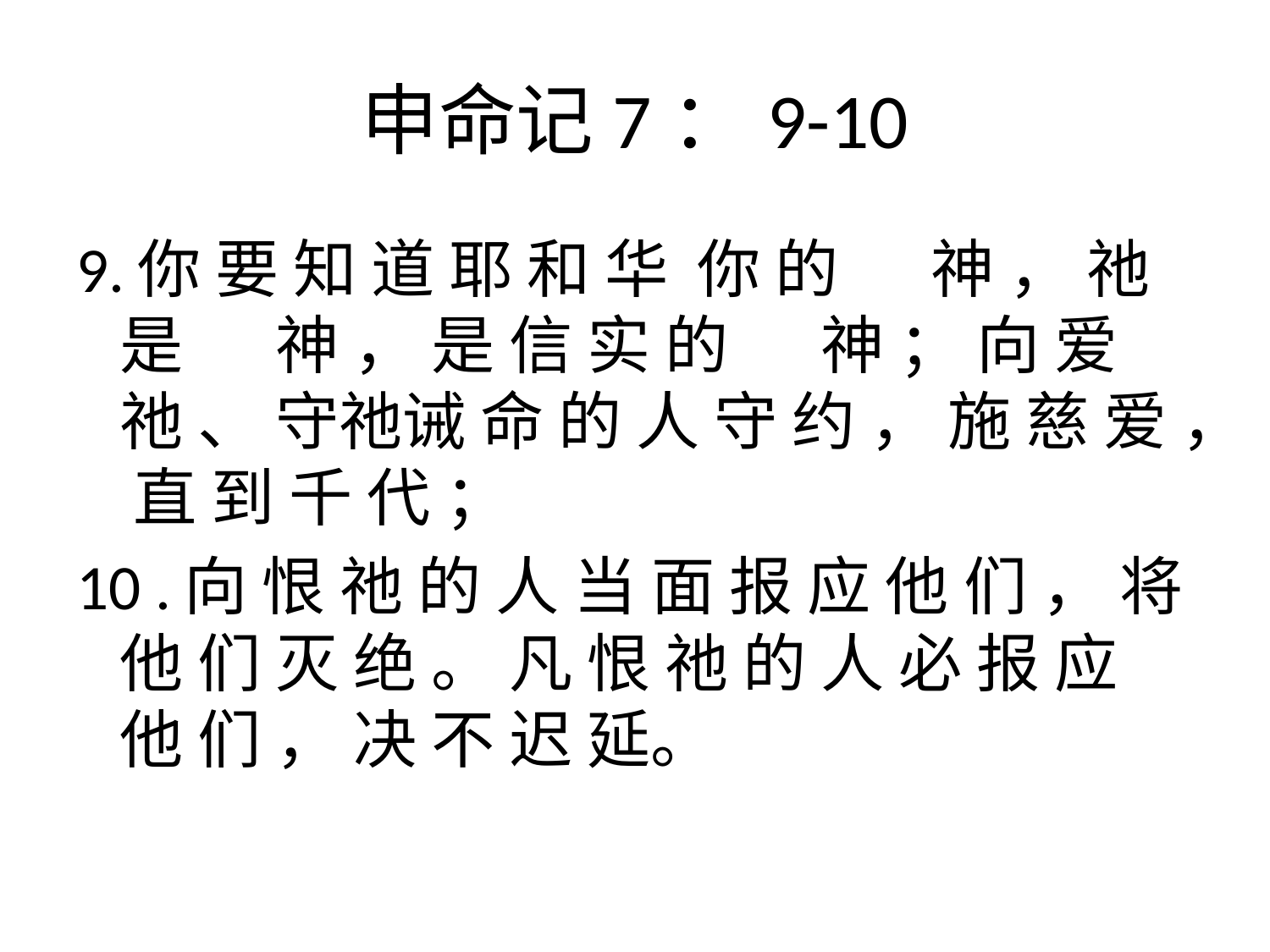

# 申命记7：9-10
9.你 要 知 道 耶 和 华  你 的 　 神 ， 祂 是 　 神 ， 是 信 实 的 　 神 ； 向 爱 祂 、 守祂诫 命 的 人 守 约 ， 施 慈 爱 ， 直 到 千 代 ；
10 .向 恨 祂 的 人 当 面 报 应 他 们 ， 将 他 们 灭 绝 。 凡 恨 祂 的 人 必 报 应 他 们 ， 决 不 迟 延。